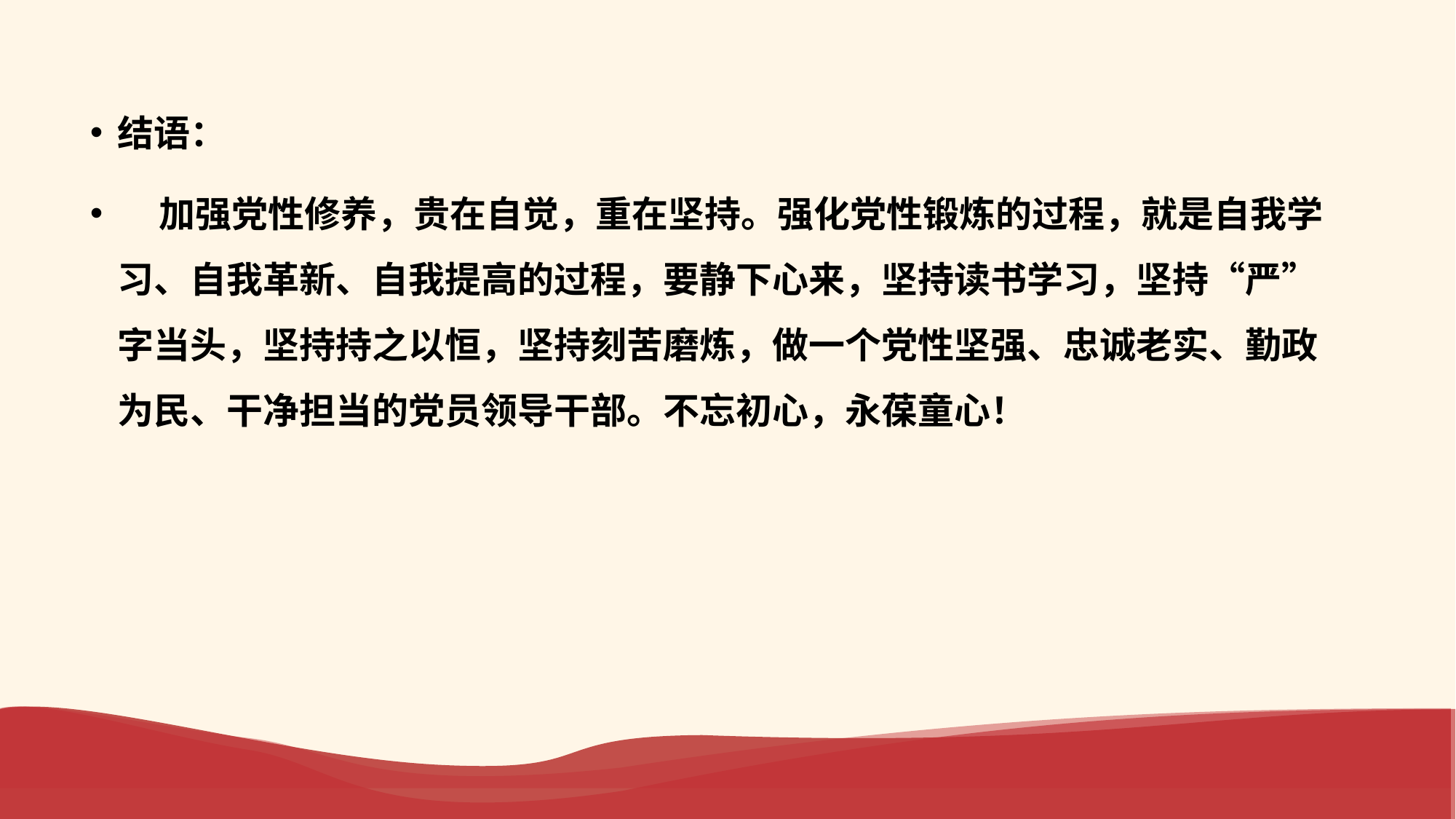

结语：
    加强党性修养，贵在自觉，重在坚持。强化党性锻炼的过程，就是自我学习、自我革新、自我提高的过程，要静下心来，坚持读书学习，坚持“严”字当头，坚持持之以恒，坚持刻苦磨炼，做一个党性坚强、忠诚老实、勤政为民、干净担当的党员领导干部。不忘初心，永葆童心！